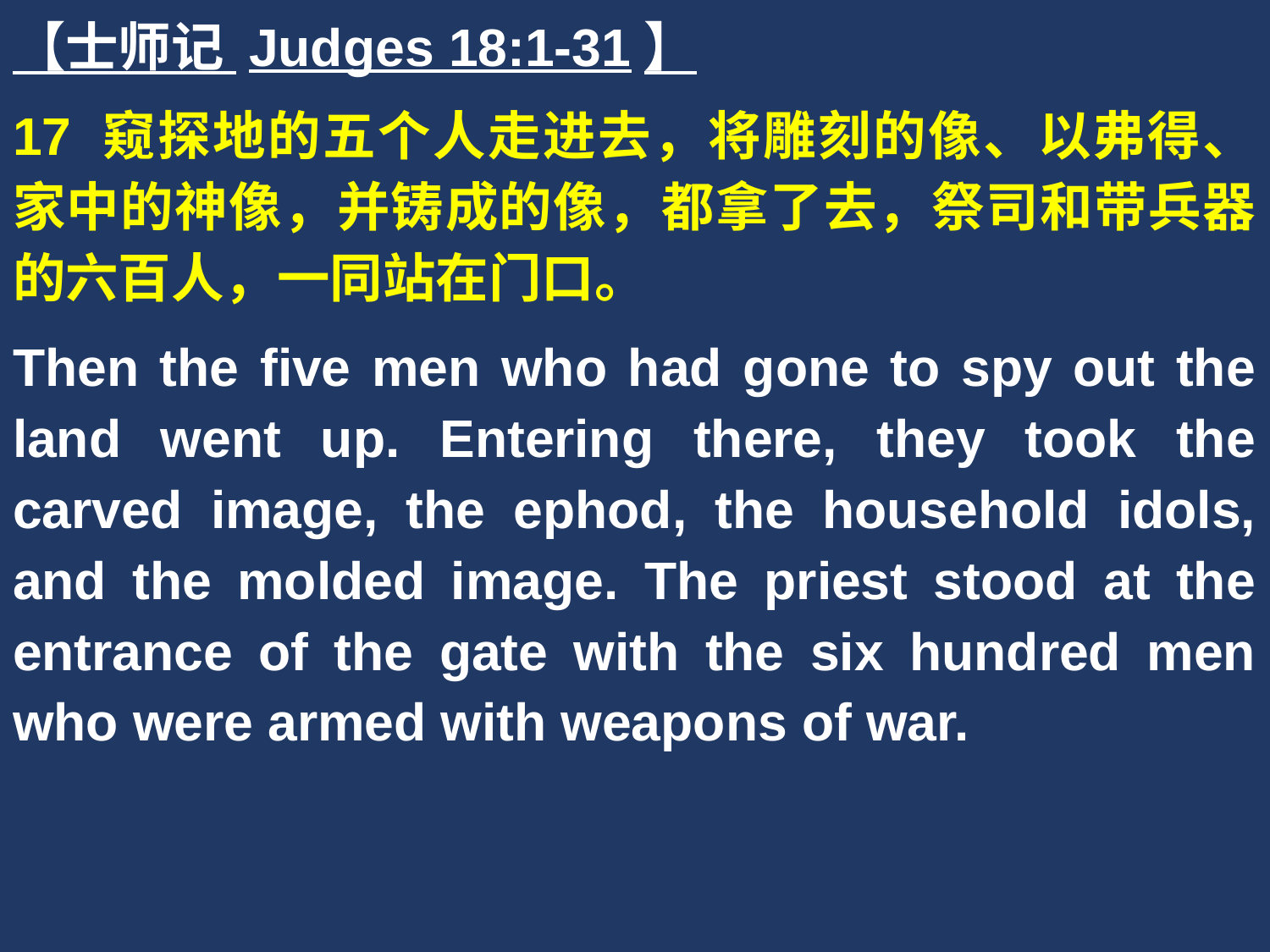

【士师记 Judges 18:1-31】
17 窥探地的五个人走进去，将雕刻的像、以弗得、家中的神像，并铸成的像，都拿了去，祭司和带兵器的六百人，一同站在门口。
Then the five men who had gone to spy out the land went up. Entering there, they took the carved image, the ephod, the household idols, and the molded image. The priest stood at the entrance of the gate with the six hundred men who were armed with weapons of war.